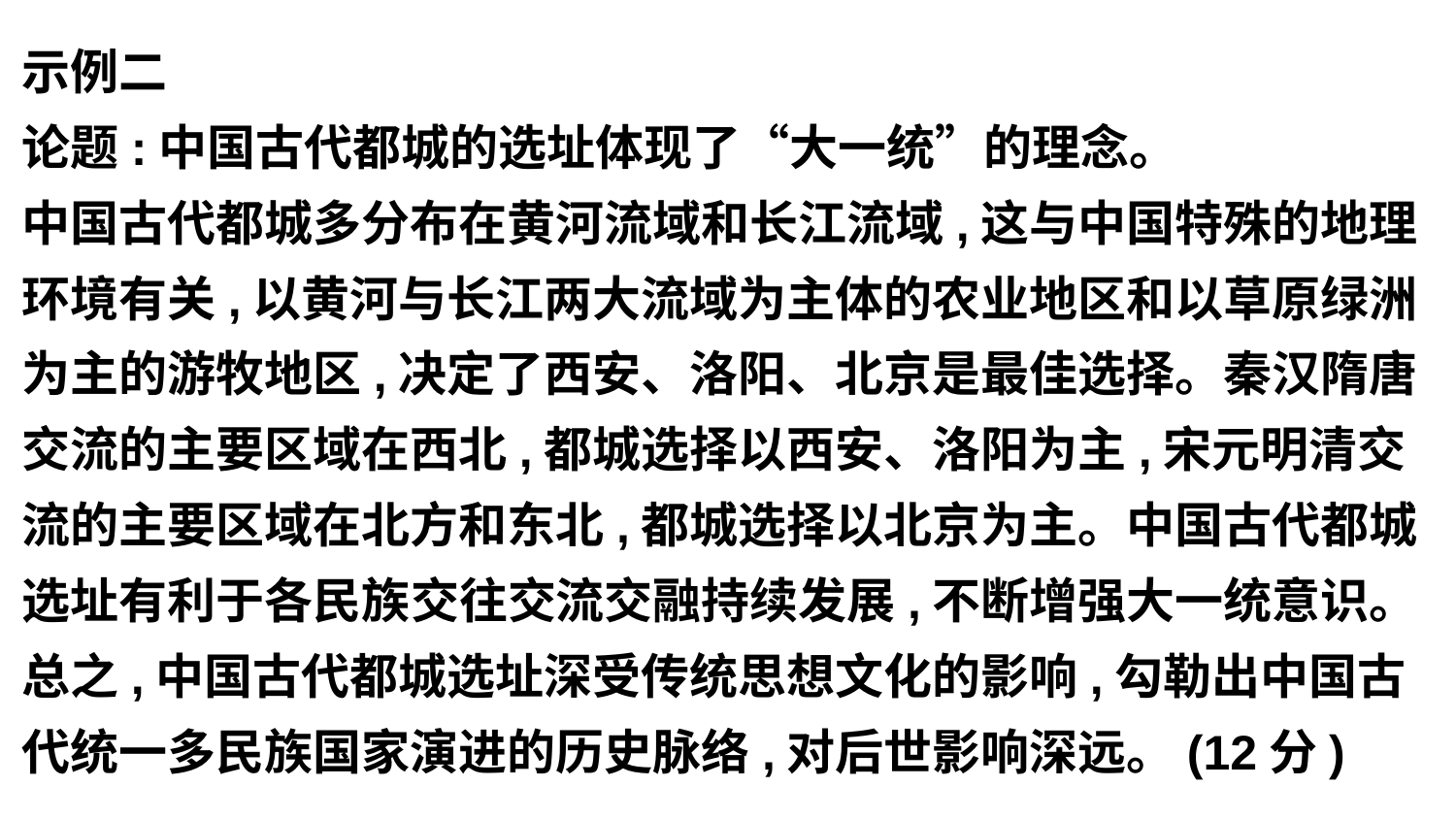

示例二
论题:中国古代都城的选址体现了“大一统”的理念。
中国古代都城多分布在黄河流域和长江流域,这与中国特殊的地理环境有关,以黄河与长江两大流域为主体的农业地区和以草原绿洲为主的游牧地区,决定了西安、洛阳、北京是最佳选择。秦汉隋唐交流的主要区域在西北,都城选择以西安、洛阳为主,宋元明清交流的主要区域在北方和东北,都城选择以北京为主。中国古代都城选址有利于各民族交往交流交融持续发展,不断增强大一统意识。
总之,中国古代都城选址深受传统思想文化的影响,勾勒出中国古代统一多民族国家演进的历史脉络,对后世影响深远。(12分)